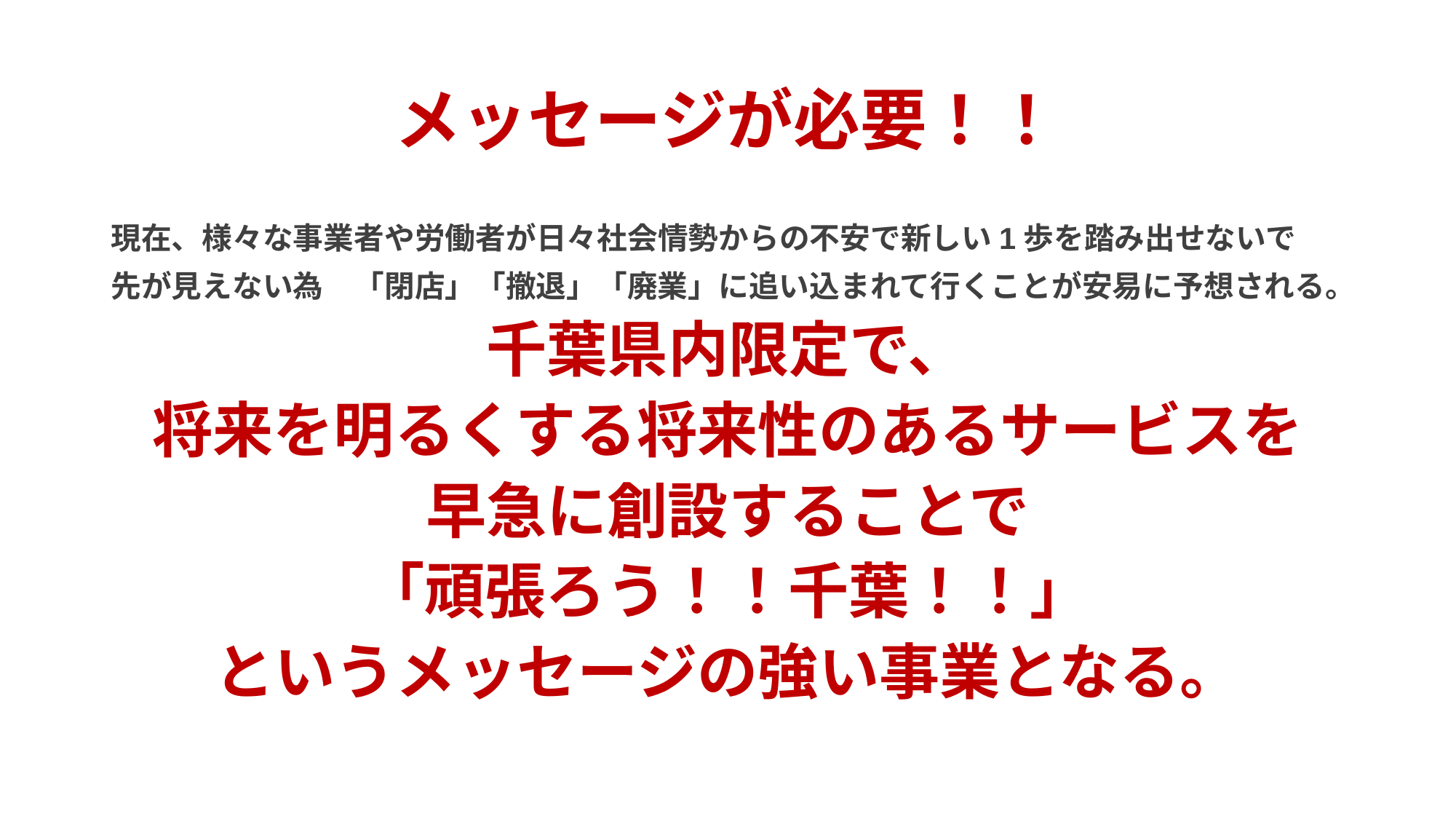

# メッセージが必要！！
現在、様々な事業者や労働者が日々社会情勢からの不安で新しい1歩を踏み出せないで
先が見えない為　「閉店」「撤退」「廃業」に追い込まれて行くことが安易に予想される。
千葉県内限定で、
将来を明るくする将来性のあるサービスを
早急に創設することで
「頑張ろう！！千葉！！」
というメッセージの強い事業となる。